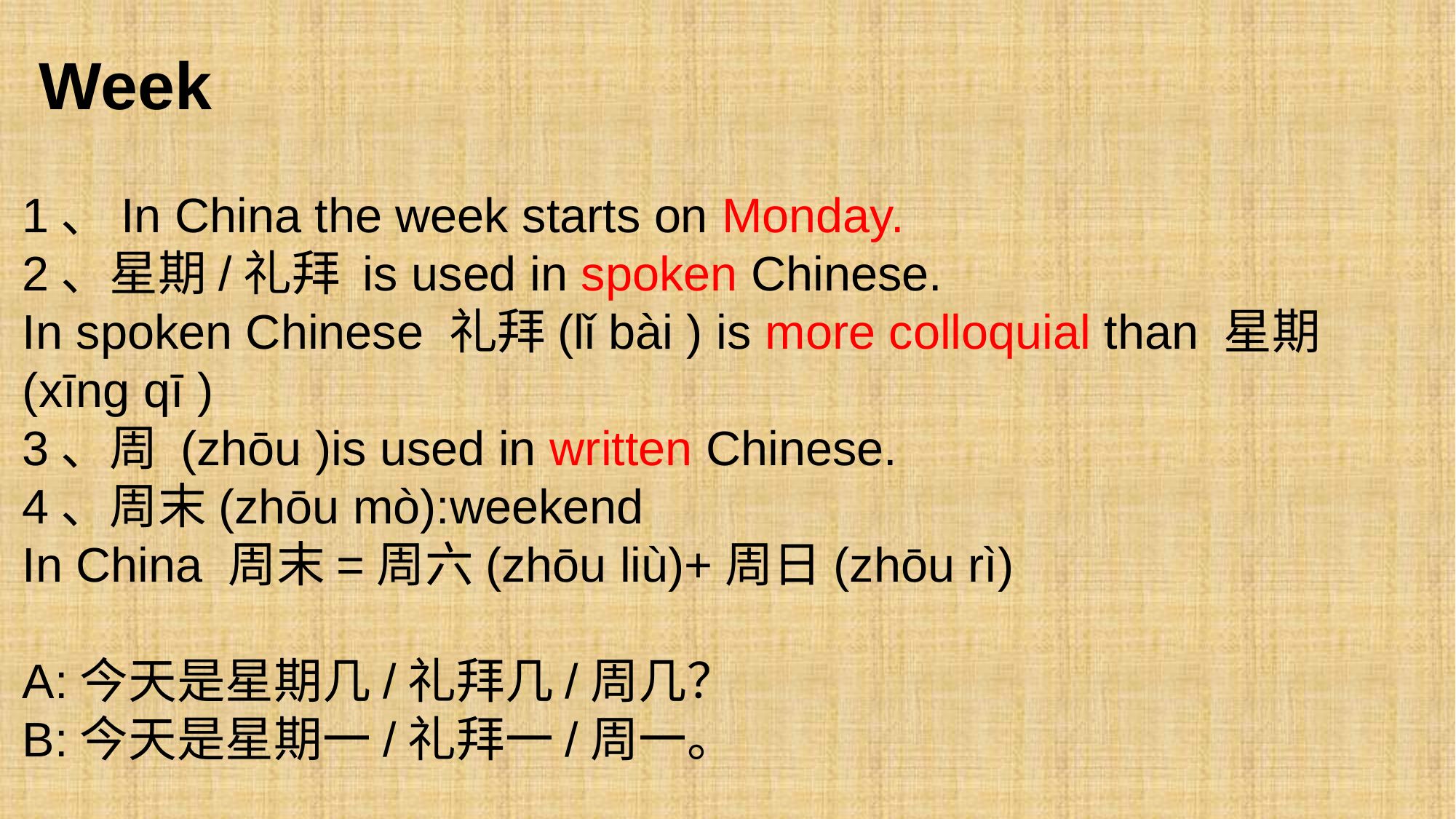

Week

1、In China the week starts on Monday.
2、星期/礼拜 is used in spoken Chinese.
In spoken Chinese 礼拜(lǐ bài ) is more colloquial than 星期(xīng qī )
3、周 (zhōu )is used in written Chinese.
4、周末(zhōu mò):weekend
In China 周末=周六(zhōu liù)+周日(zhōu rì)

A:今天是星期几/礼拜几/周几？
B:今天是星期一/礼拜一/周一。